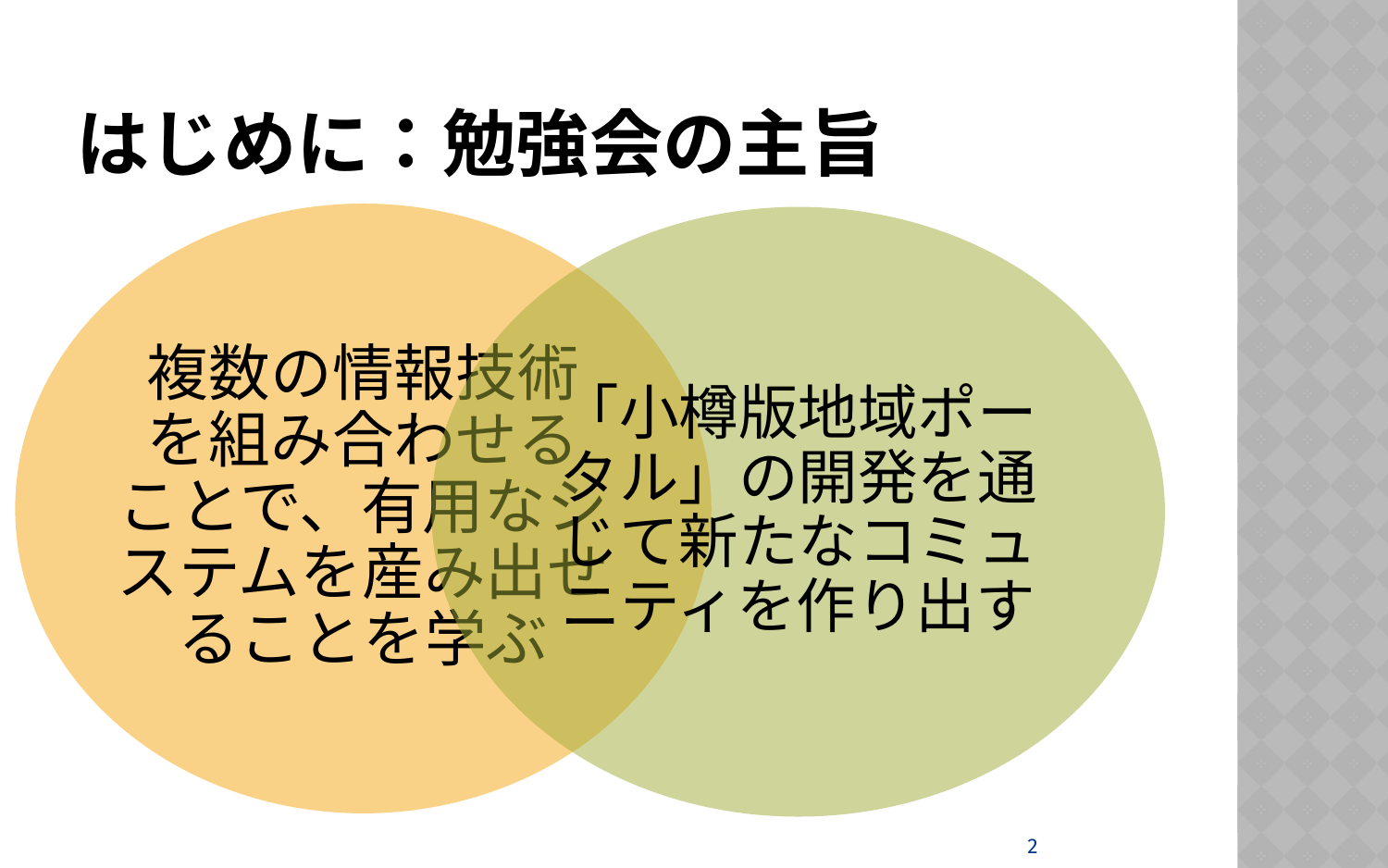

# はじめに：勉強会の主旨
複数の情報技術を組み合わせることで、有用なシステムを産み出せることを学ぶ
「小樽版地域ポータル」の開発を通じて新たなコミュニティを作り出す
2